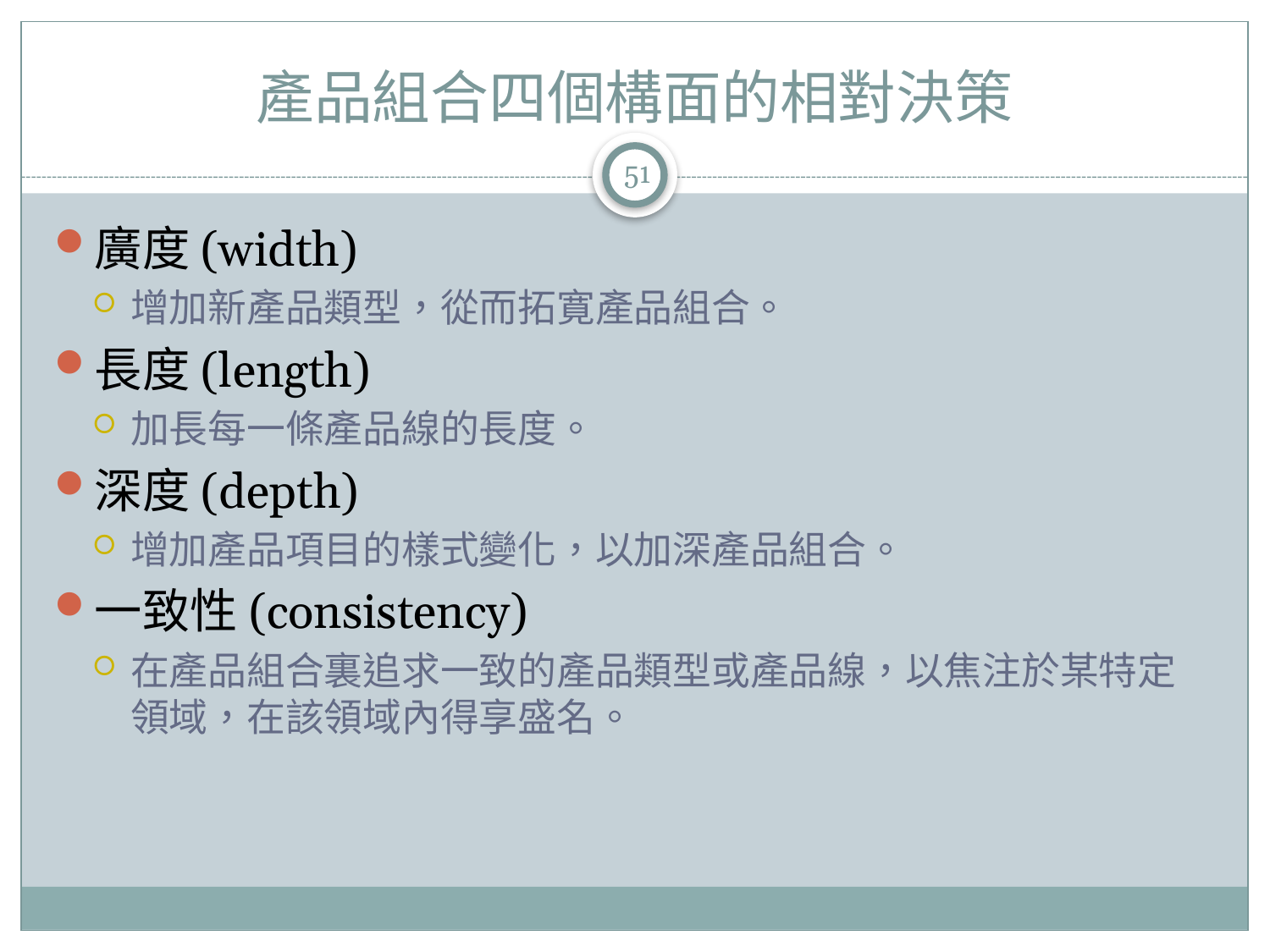

# 產品組合四個構面的相對決策
51
廣度(width)
增加新產品類型，從而拓寛產品組合。
長度(length)
加長每一條產品線的長度。
深度(depth)
增加產品項目的樣式變化，以加深產品組合。
一致性(consistency)
在產品組合裏追求一致的產品類型或產品線，以焦注於某特定領域，在該領域內得享盛名。